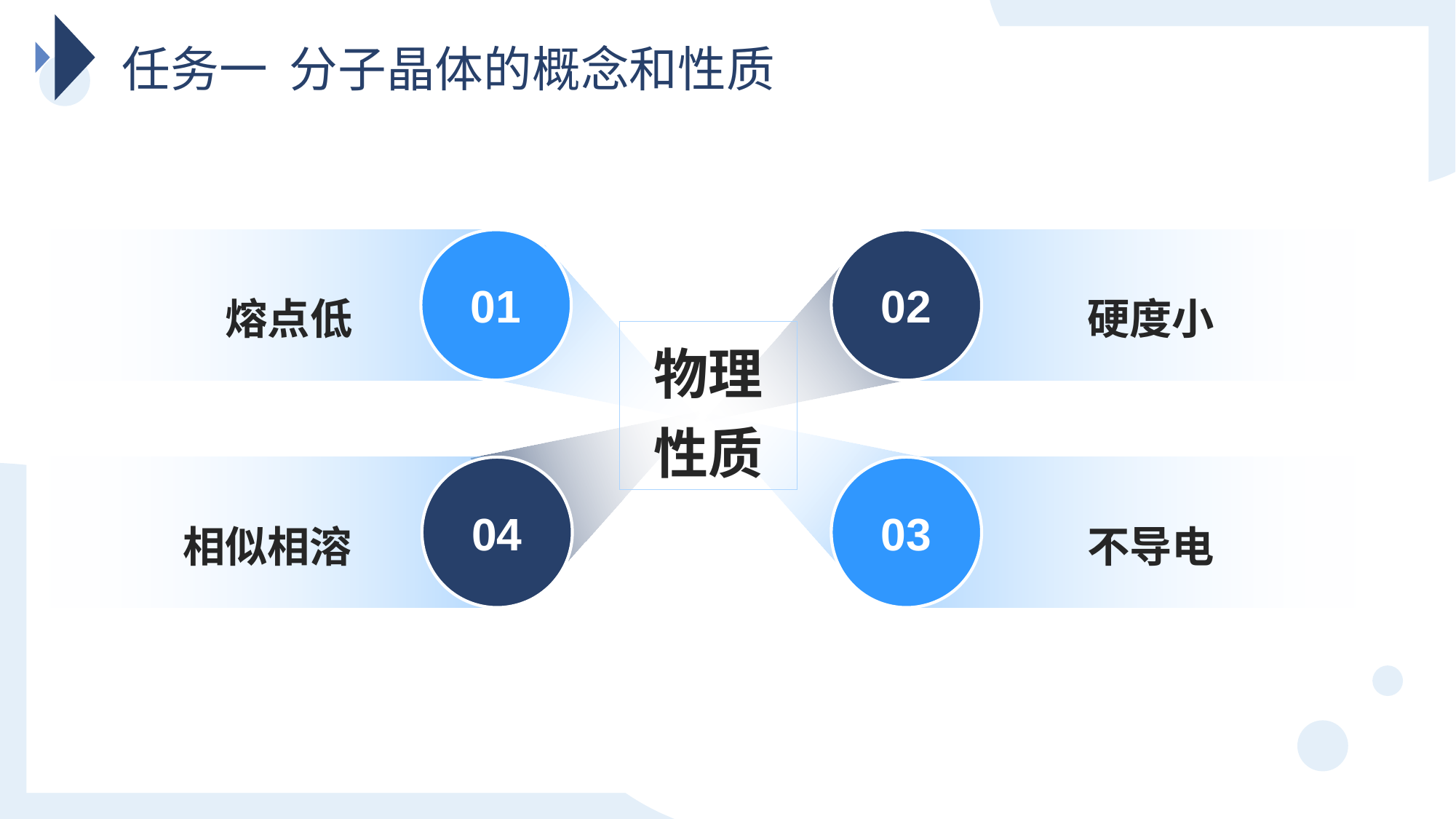

任务一  分子晶体的概念和性质

01
熔点低
02
硬度小

物理性质

04
03
相似相溶
不导电